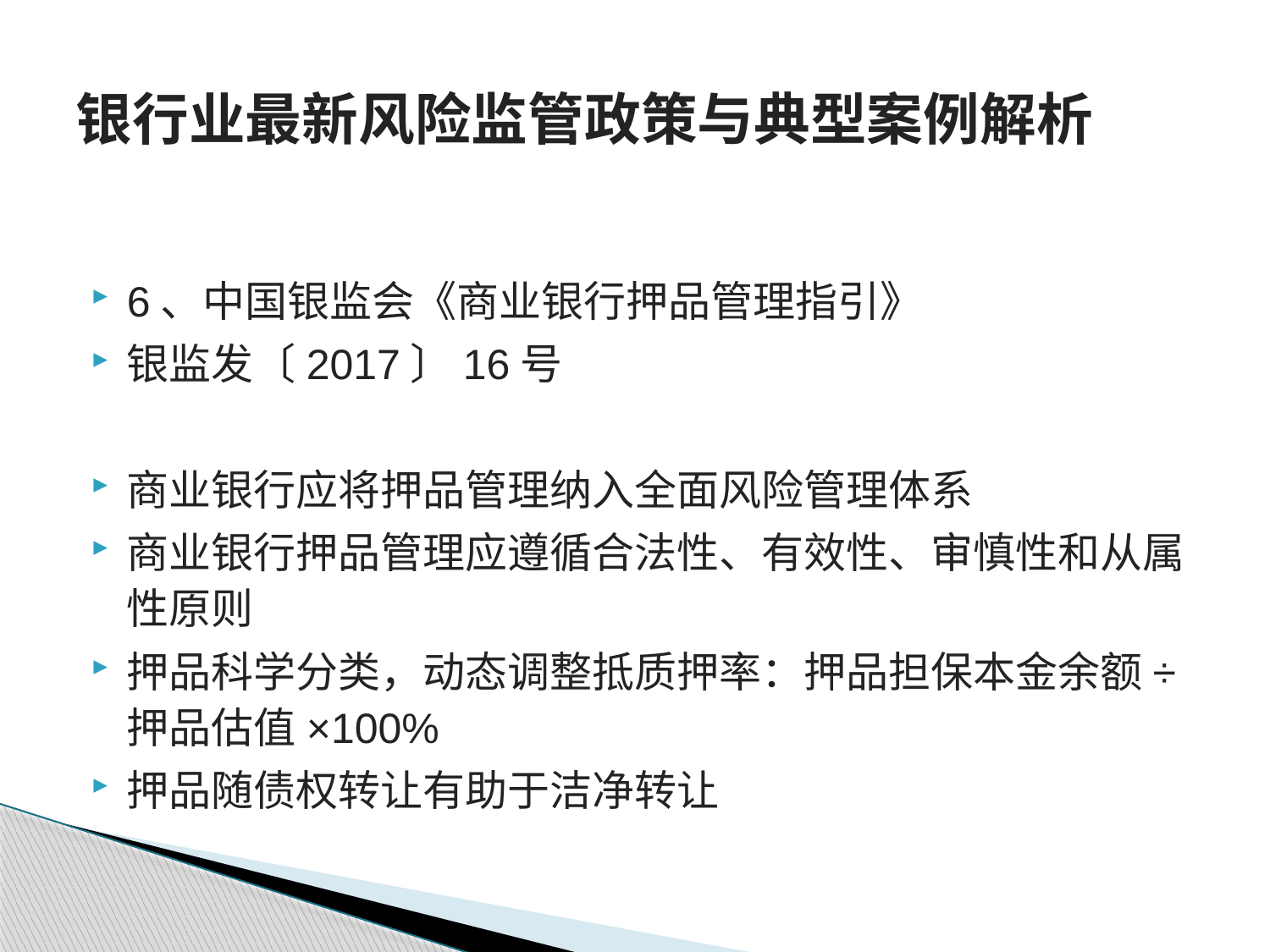

# 银行业最新风险监管政策与典型案例解析

6、中国银监会《商业银行押品管理指引》
银监发〔2017〕16号

商业银行应将押品管理纳入全面风险管理体系
商业银行押品管理应遵循合法性、有效性、审慎性和从属性原则
押品科学分类，动态调整抵质押率：押品担保本金余额÷押品估值×100%
押品随债权转让有助于洁净转让